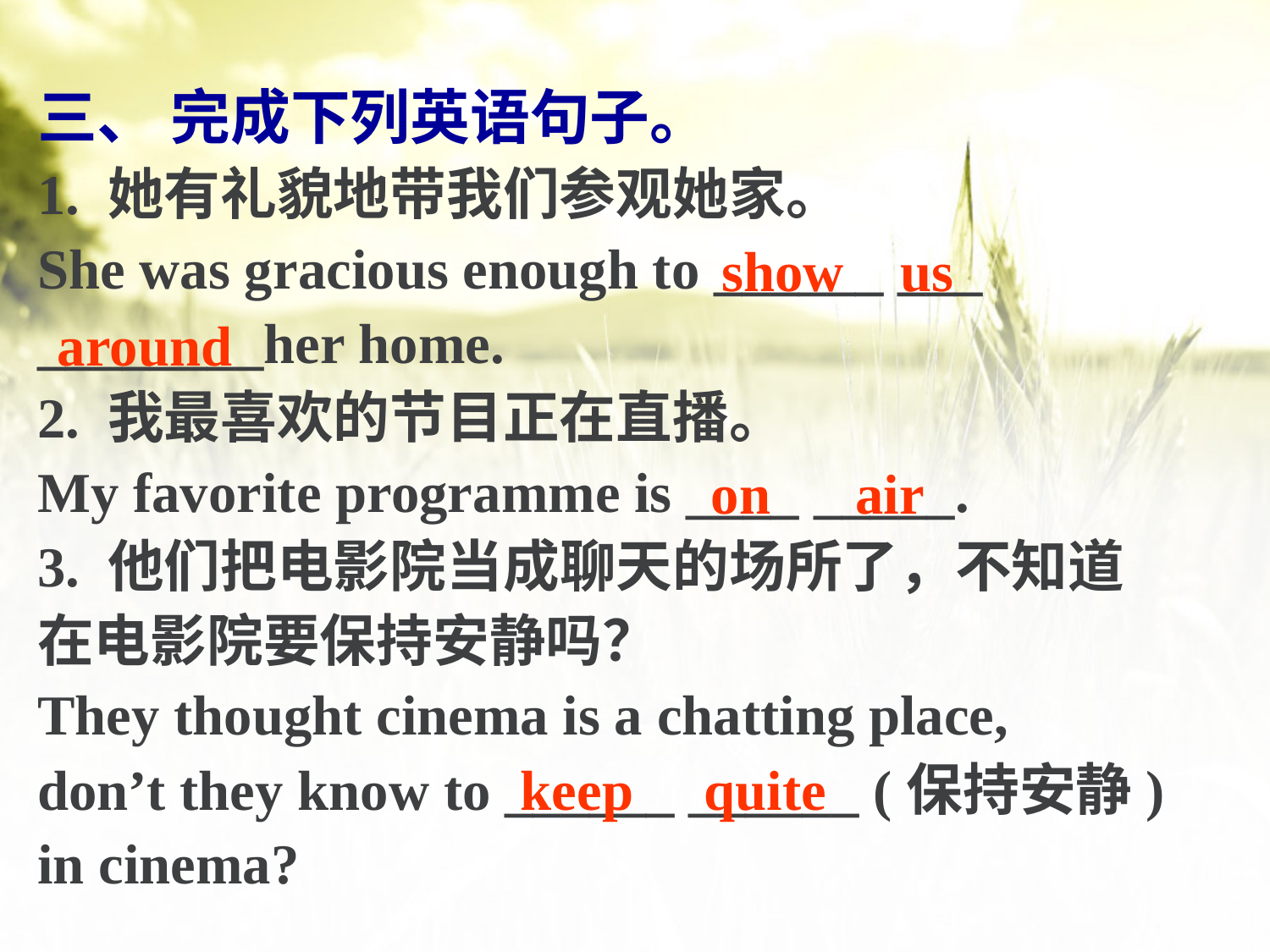

三、 完成下列英语句子。
1. 她有礼貌地带我们参观她家。
She was gracious enough to ______ ___
________her home.
2. 我最喜欢的节目正在直播。
My favorite programme is ____ _____.
3. 他们把电影院当成聊天的场所了，不知道
在电影院要保持安静吗？
They thought cinema is a chatting place,
don’t they know to ______ ______ (保持安静)
in cinema?
show    us
around
on      air
keep     quite